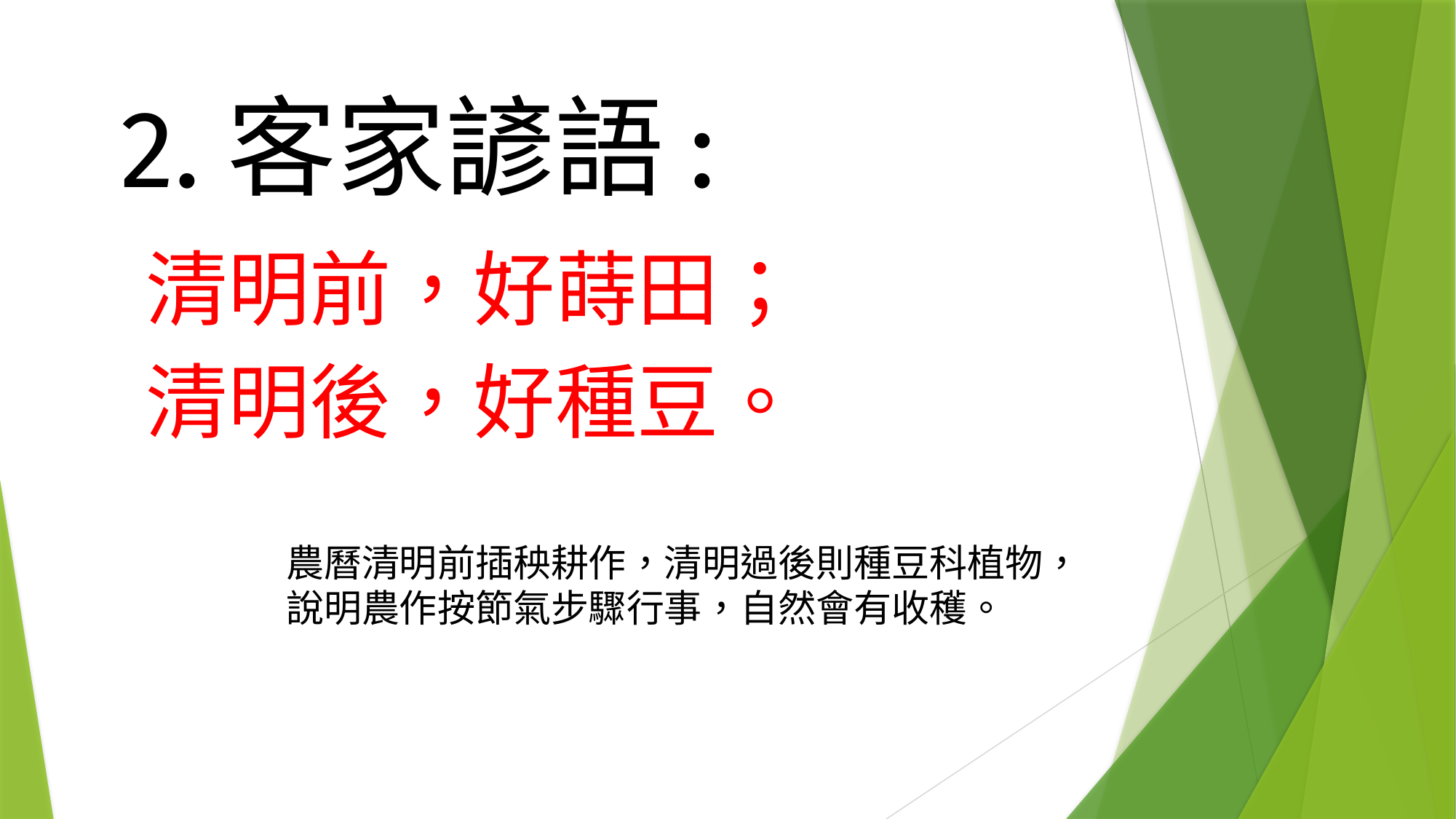

# 2.客家諺語:
清明前，好蒔田；
清明後，好種豆。
農曆清明前插秧耕作，清明過後則種豆科植物，說明農作按節氣步驟行事，自然會有收穫。